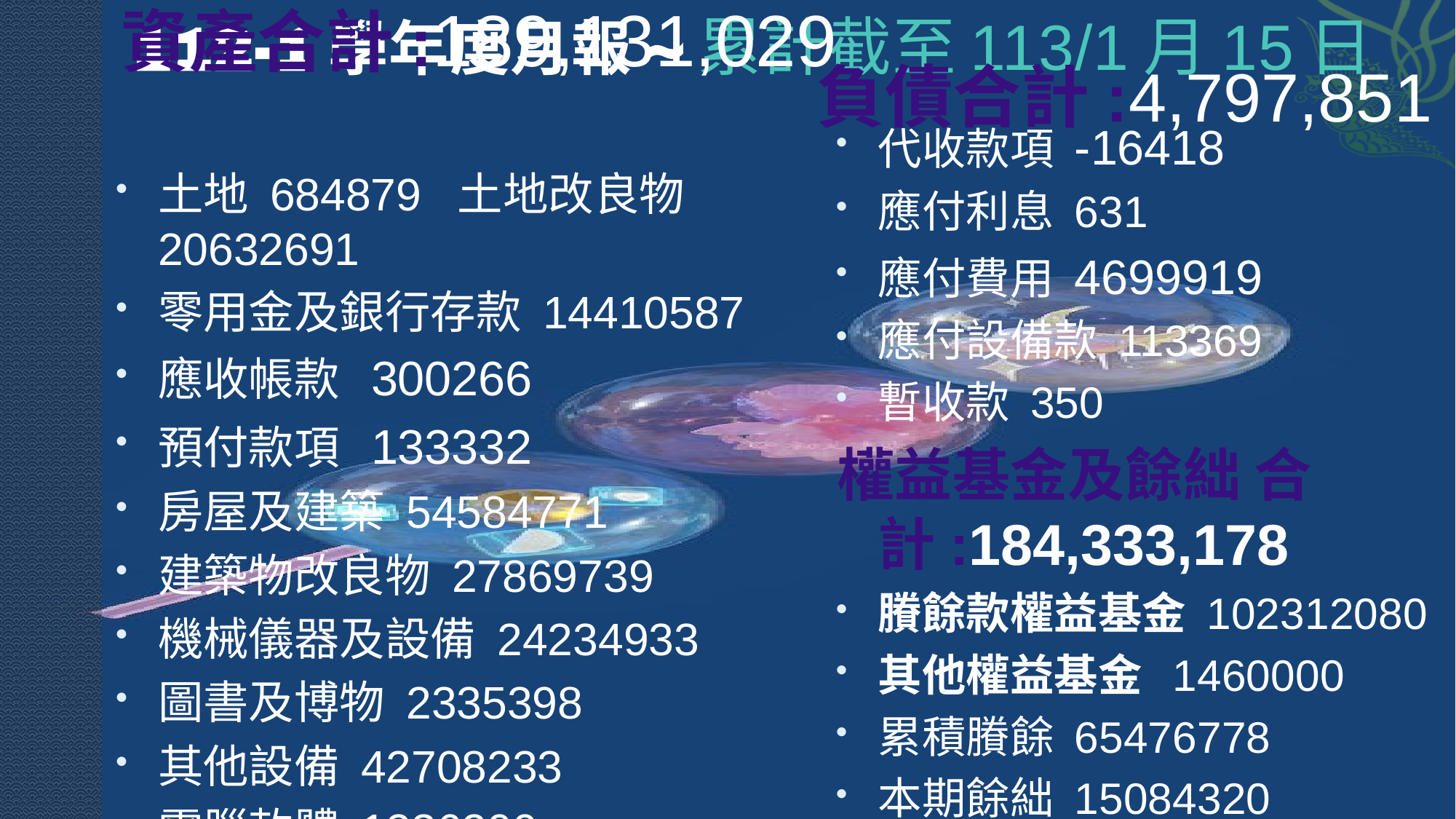

# 112-1學年度月報~累計截至113/1月15日
負債合計:4,797,851

代收款項 -16418
應付利息 631
應付費用 4699919
應付設備款 113369
暫收款 350
權益基金及餘絀 合計:184,333,178
賸餘款權益基金 102312080
其他權益基金  1460000
累積賸餘 65476778
本期餘絀 15084320

 資產合計:189,131,029
土地 684879  土地改良物 20632691
零用金及銀行存款 14410587
應收帳款  300266
預付款項  133332
房屋及建築 54584771
建築物改良物 27869739
機械儀器及設備 24234933
圖書及博物 2335398
其他設備 42708233
電腦軟體 1236200